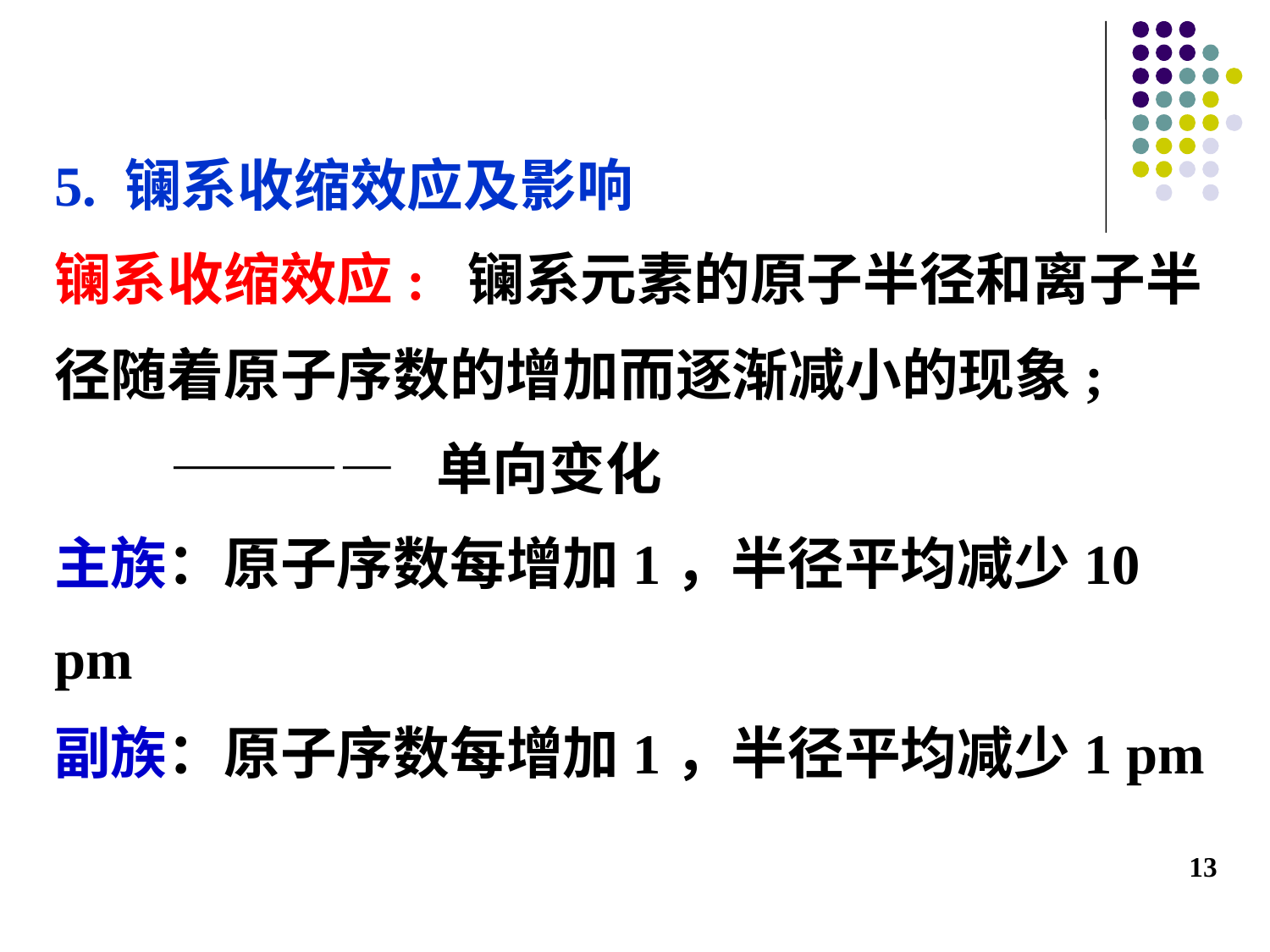

5. 镧系收缩效应及影响
镧系收缩效应:  镧系元素的原子半径和离子半径随着原子序数的增加而逐渐减小的现象;
         ————  单向变化
主族：原子序数每增加1，半径平均减少10 pm
副族：原子序数每增加1，半径平均减少1 pm
13